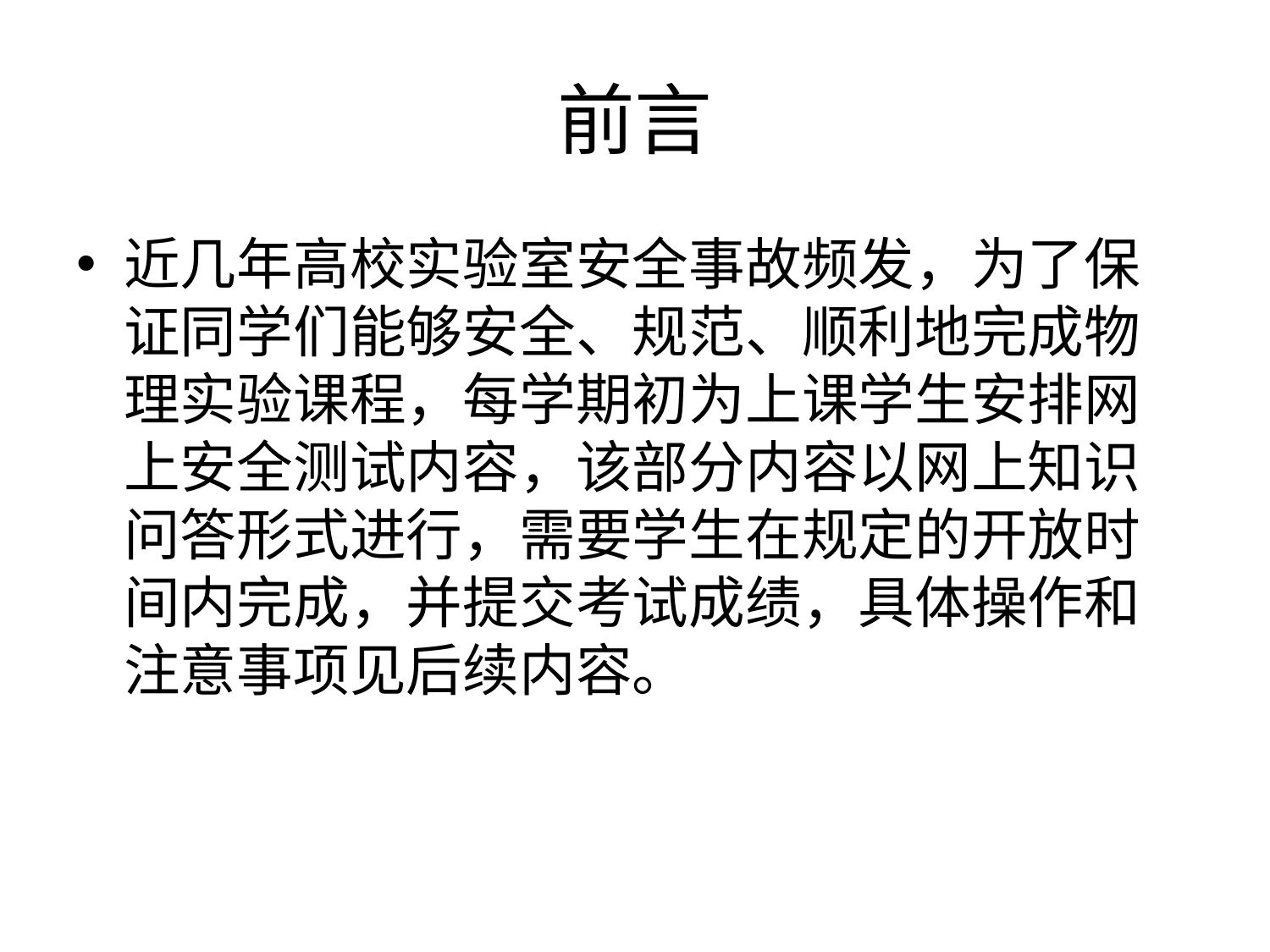

# 前言
近几年高校实验室安全事故频发，为了保证同学们能够安全、规范、顺利地完成物理实验课程，每学期初为上课学生安排网上安全测试内容，该部分内容以网上知识问答形式进行，需要学生在规定的开放时间内完成，并提交考试成绩，具体操作和注意事项见后续内容。